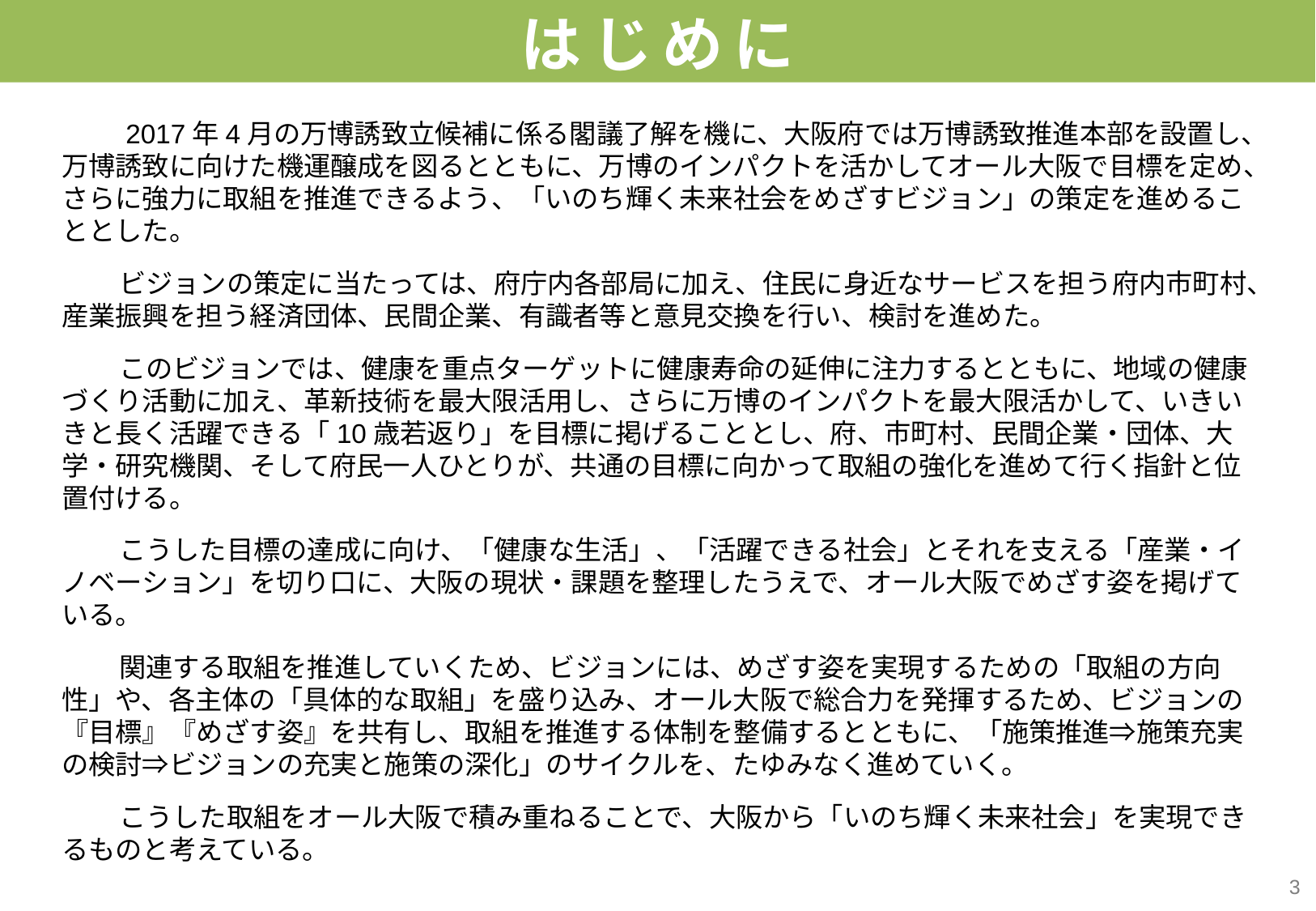

# はじめに
　　　2017年4月の万博誘致立候補に係る閣議了解を機に、大阪府では万博誘致推進本部を設置し、万博誘致に向けた機運醸成を図るとともに、万博のインパクトを活かしてオール大阪で目標を定め、さらに強力に取組を推進できるよう、「いのち輝く未来社会をめざすビジョン」の策定を進めることとした。

　　　ビジョンの策定に当たっては、府庁内各部局に加え、住民に身近なサービスを担う府内市町村、産業振興を担う経済団体、民間企業、有識者等と意見交換を行い、検討を進めた。

　　　このビジョンでは、健康を重点ターゲットに健康寿命の延伸に注力するとともに、地域の健康づくり活動に加え、革新技術を最大限活用し、さらに万博のインパクトを最大限活かして、いきいきと長く活躍できる「10歳若返り」を目標に掲げることとし、府、市町村、民間企業・団体、大学・研究機関、そして府民一人ひとりが、共通の目標に向かって取組の強化を進めて行く指針と位置付ける。

　　　こうした目標の達成に向け、「健康な生活」、「活躍できる社会」とそれを支える「産業・イノベーション」を切り口に、大阪の現状・課題を整理したうえで、オール大阪でめざす姿を掲げている。

　　　関連する取組を推進していくため、ビジョンには、めざす姿を実現するための「取組の方向性」や、各主体の「具体的な取組」を盛り込み、オール大阪で総合力を発揮するため、ビジョンの『目標』『めざす姿』を共有し、取組を推進する体制を整備するとともに、「施策推進⇒施策充実の検討⇒ビジョンの充実と施策の深化」のサイクルを、たゆみなく進めていく。

　　　こうした取組をオール大阪で積み重ねることで、大阪から「いのち輝く未来社会」を実現できるものと考えている。
3